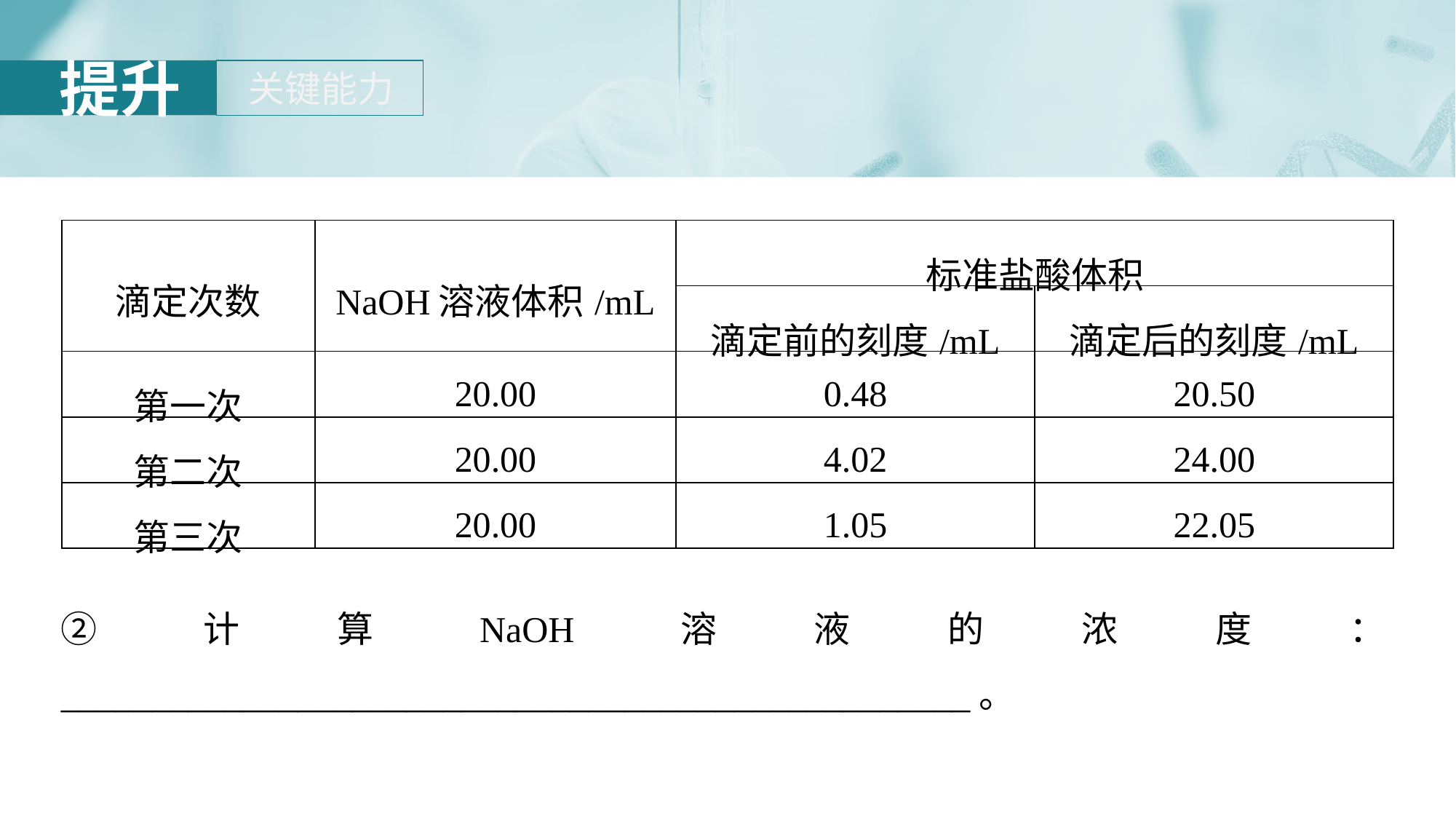

| 滴定次数 | NaOH溶液体积/mL | 标准盐酸体积 |  |
| --- | --- | --- | --- |
|  |  | 滴定前的刻度/mL | 滴定后的刻度/mL |
| 第一次 | 20.00 | 0.48 | 20.50 |
| 第二次 | 20.00 | 4.02 | 24.00 |
| 第三次 | 20.00 | 1.05 | 22.05 |
②计算NaOH溶液的浓度：__________________________________________________。